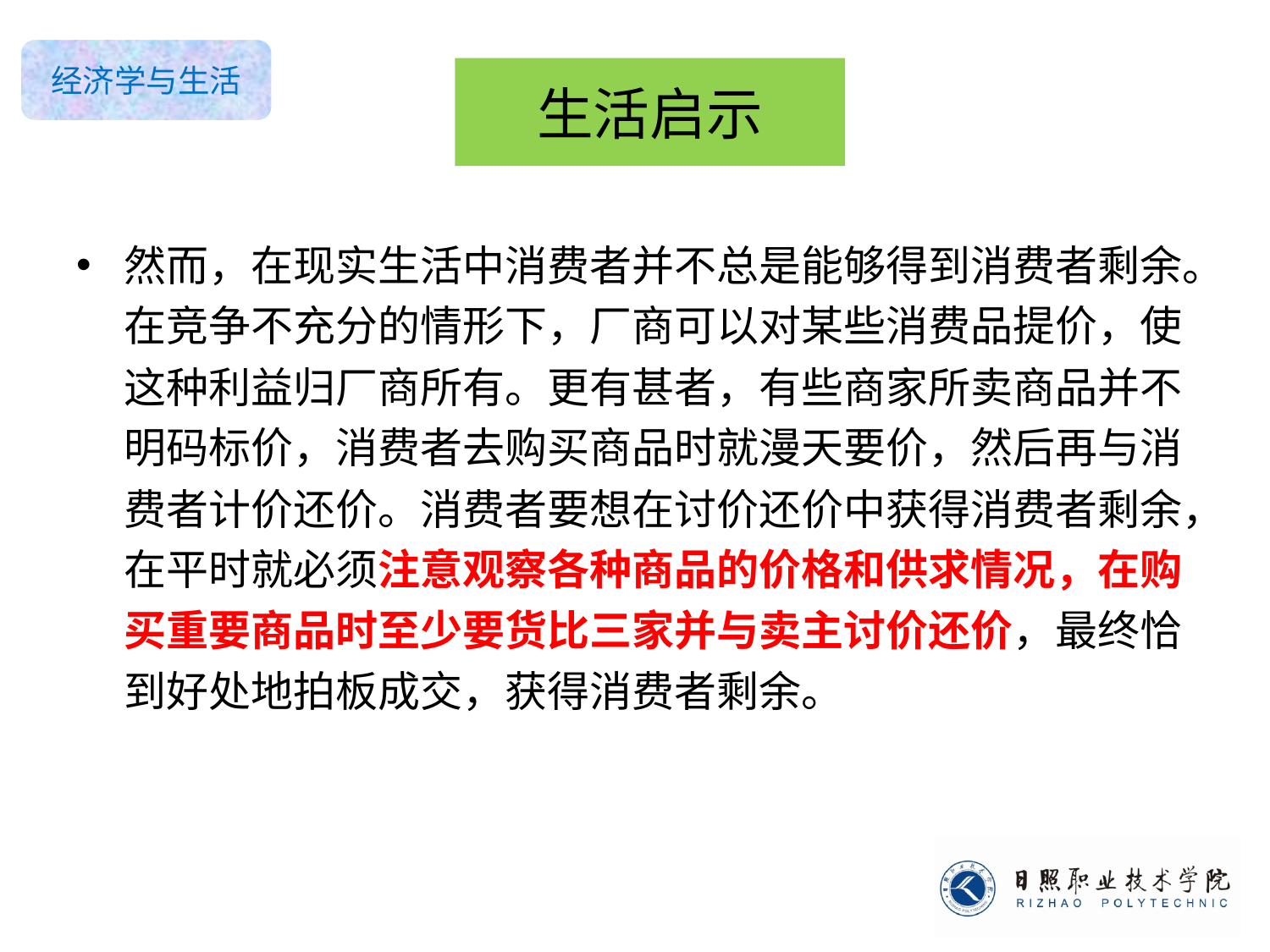

# 生活启示
然而，在现实生活中消费者并不总是能够得到消费者剩余。在竞争不充分的情形下，厂商可以对某些消费品提价，使这种利益归厂商所有。更有甚者，有些商家所卖商品并不明码标价，消费者去购买商品时就漫天要价，然后再与消费者计价还价。消费者要想在讨价还价中获得消费者剩余，在平时就必须注意观察各种商品的价格和供求情况，在购买重要商品时至少要货比三家并与卖主讨价还价，最终恰到好处地拍板成交，获得消费者剩余。